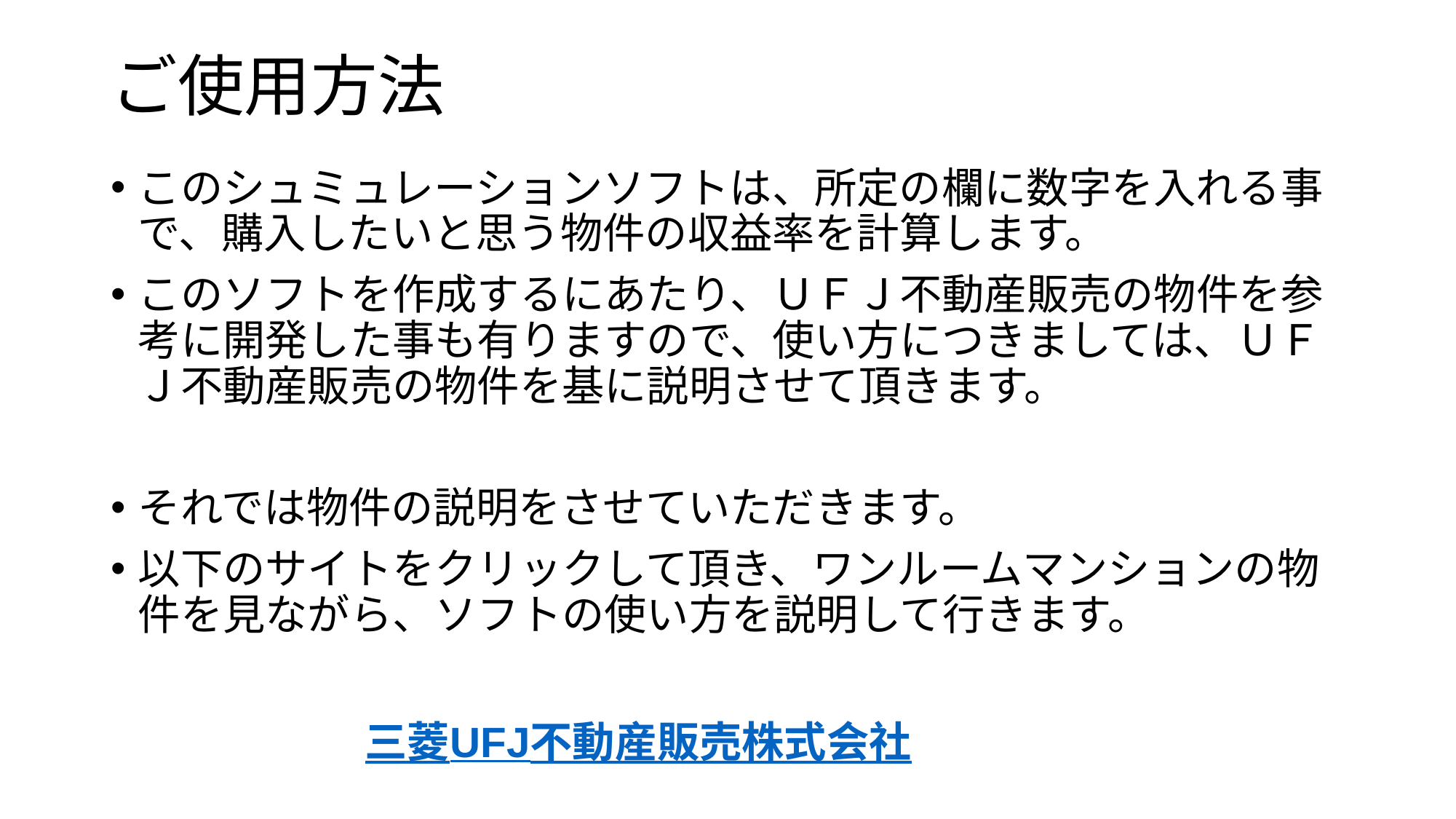

# ご使用方法
このシュミュレーションソフトは、所定の欄に数字を入れる事で、購入したいと思う物件の収益率を計算します。
このソフトを作成するにあたり、ＵＦＪ不動産販売の物件を参考に開発した事も有りますので、使い方につきましては、ＵＦＪ不動産販売の物件を基に説明させて頂きます。

それでは物件の説明をさせていただきます。
以下のサイトをクリックして頂き、ワンルームマンションの物件を見ながら、ソフトの使い方を説明して行きます。

　　　　　　三菱UFJ不動産販売株式会社